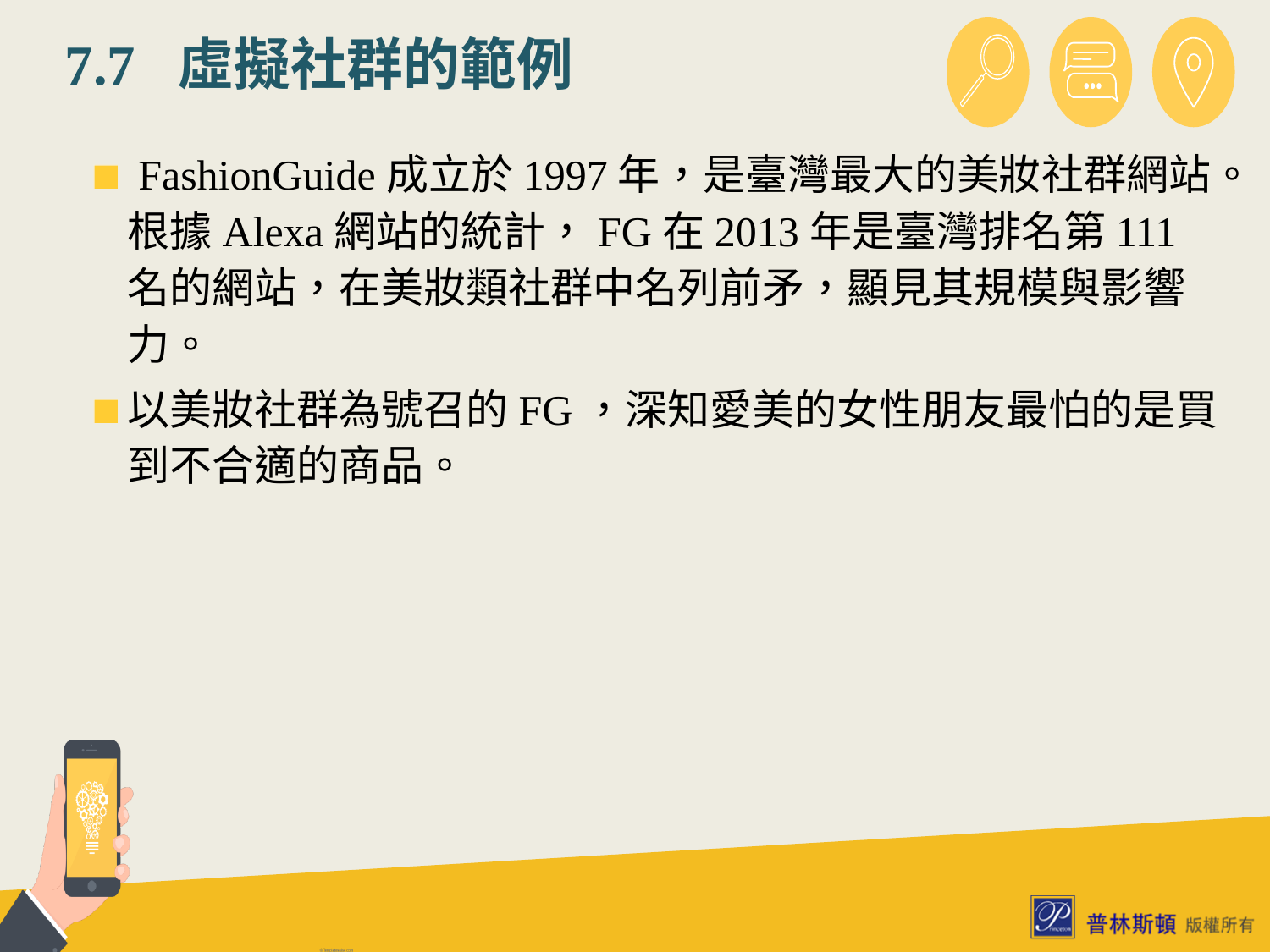

# 7.7  虛擬社群的範例
 FashionGuide成立於1997年，是臺灣最大的美妝社群網站。根據Alexa網站的統計，FG在2013年是臺灣排名第111名的網站，在美妝類社群中名列前矛，顯見其規模與影響力。
以美妝社群為號召的FG，深知愛美的女性朋友最怕的是買到不合適的商品。